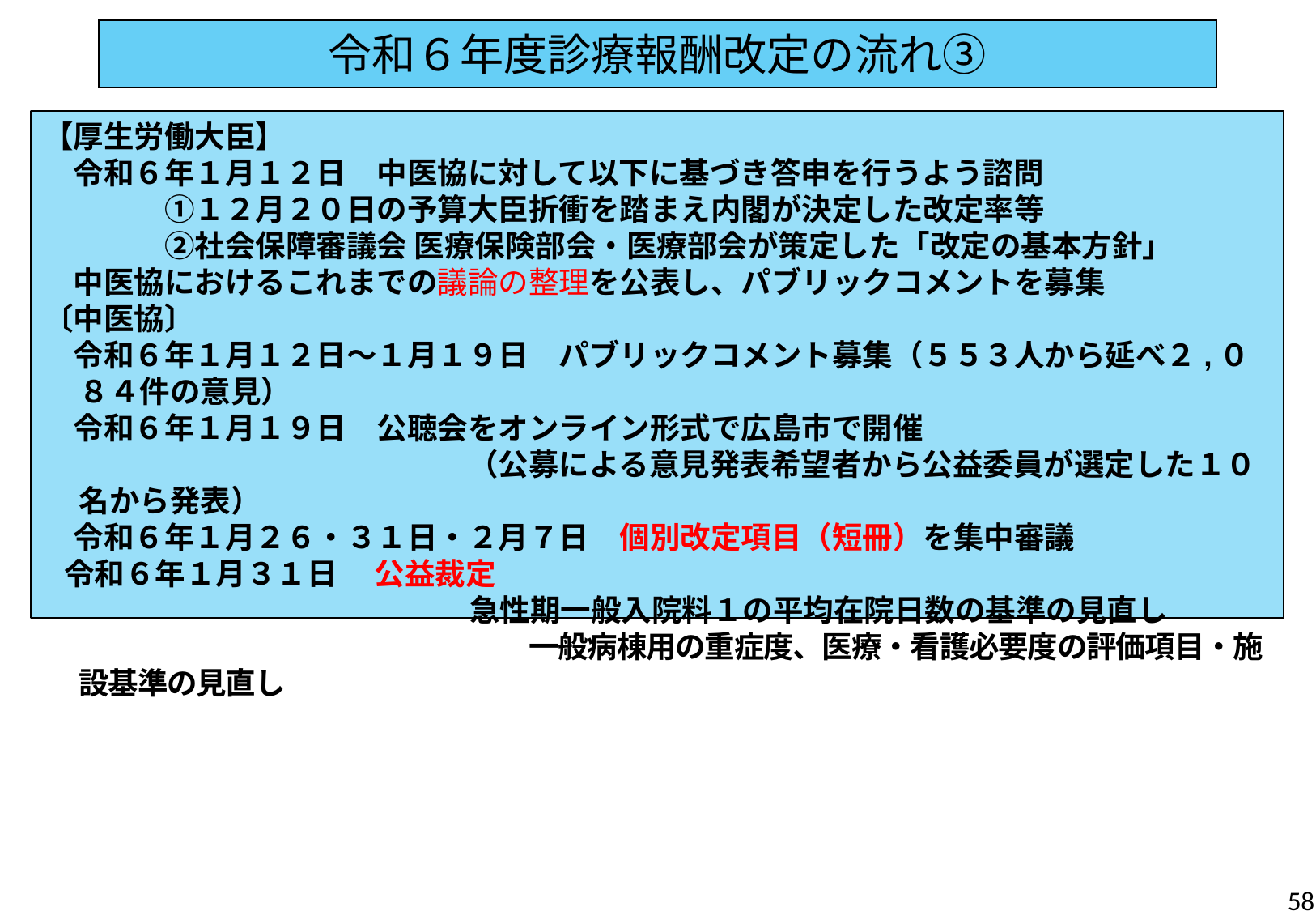

令和６年度診療報酬改定の流れ③
【厚生労働大臣】
　令和６年１月１２日　中医協に対して以下に基づき答申を行うよう諮問
　　　　①１２月２０日の予算大臣折衝を踏まえ内閣が決定した改定率等
　　　　②社会保障審議会 医療保険部会・医療部会が策定した「改定の基本方針」
　中医協におけるこれまでの議論の整理を公表し、パブリックコメントを募集
〔中医協〕
　令和６年１月１２日～１月１９日　パブリックコメント募集（５５３人から延べ２,０８４件の意見）
　令和６年１月１９日　公聴会をオンライン形式で広島市で開催
　　　　　　　　　　　　　　（公募による意見発表希望者から公益委員が選定した１０名から発表）
　令和６年１月２６・３１日・２月７日　個別改定項目（短冊）を集中審議
  令和６年１月３１日 　公益裁定
       　　　　　　　　　　　　 急性期一般入院料１の平均在院日数の基準の見直し
　　　　　　　　　　　　　　　　一般病棟用の重症度、医療・看護必要度の評価項目・施設基準の見直し
58